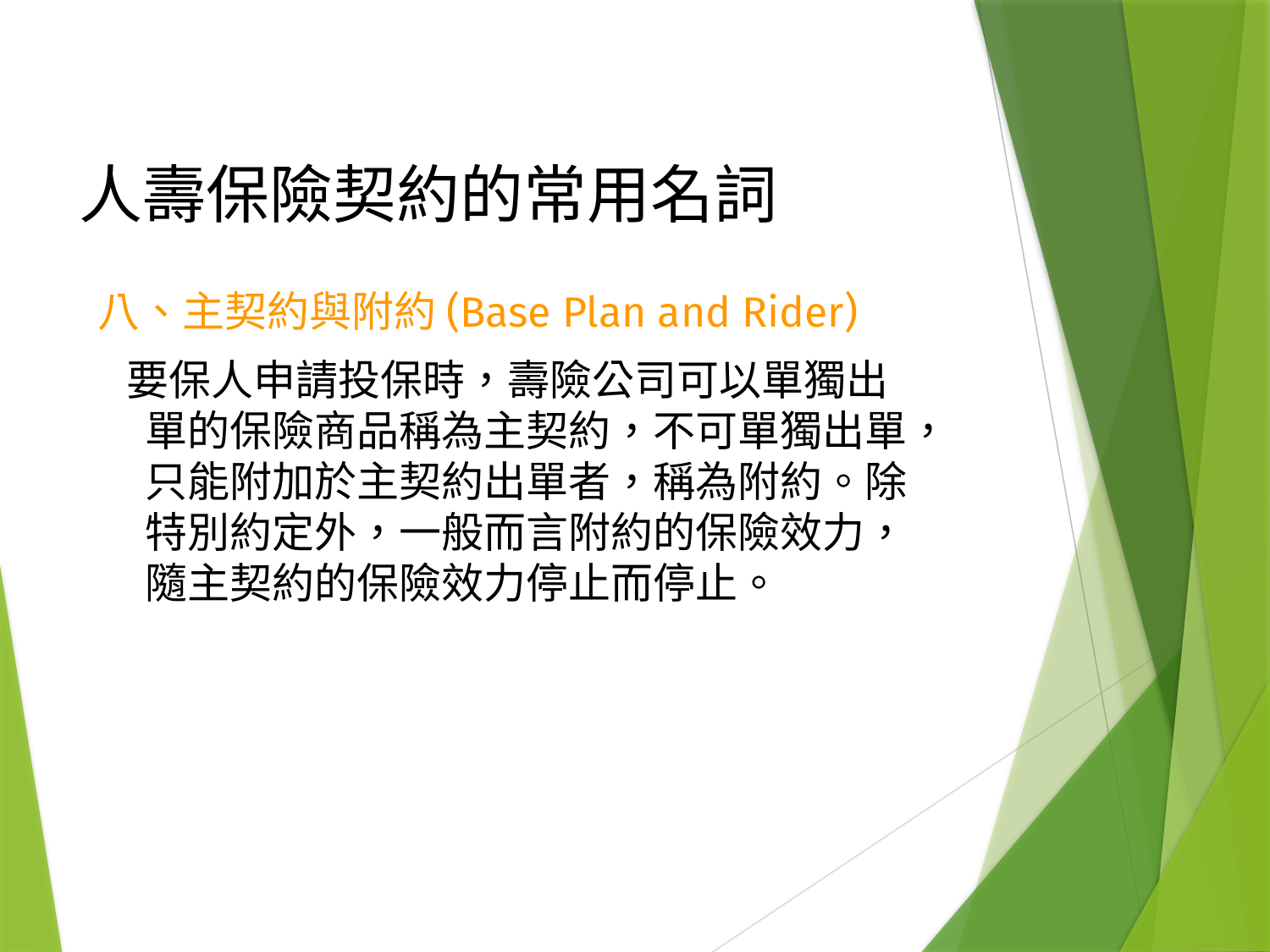

人壽保險契約的常用名詞
八、主契約與附約(Base Plan and Rider)
  要保人申請投保時，壽險公司可以單獨出單的保險商品稱為主契約，不可單獨出單，只能附加於主契約出單者，稱為附約。除特別約定外，一般而言附約的保險效力，隨主契約的保險效力停止而停止。